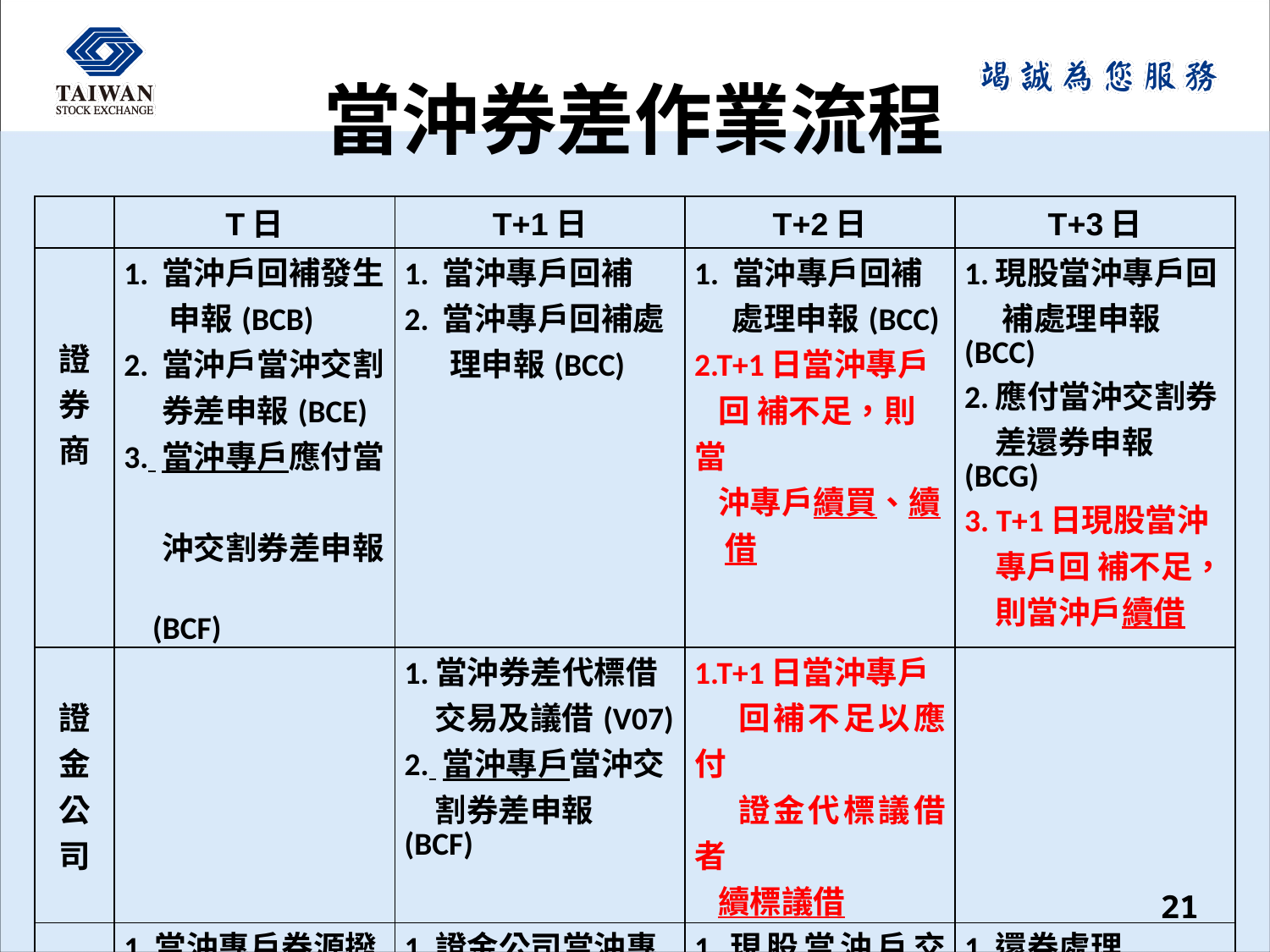

# 當沖券差作業流程
|  | T日 | T+1日 | T+2日 | T+3日 |
| --- | --- | --- | --- | --- |
| 證 券 商 | 1. 當沖戶回補發生 申報(BCB) 2. 當沖戶當沖交割 券差申報(BCE) 3. 當沖專戶應付當 沖交割券差申報 (BCF) | 1. 當沖專戶回補 2. 當沖專戶回補處 理申報(BCC) | 1. 當沖專戶回補 處理申報(BCC) 2.T+1日當沖專戶 回 補不足，則當 沖專戶續買、續 借 | 1.現股當沖專戶回 補處理申報 (BCC) 2.應付當沖交割券 差還券申報(BCG) 3. T+1日現股當沖 專戶回 補不足， 則當沖戶續借 |
| 證 金公司 |  | 1.當沖券差代標借 交易及議借(V07) 2. 當沖專戶當沖交 割券差申報 (BCF) | 1.T+1日當沖專戶 回補不足以應付 證金代標議借者 續標議借 |  |
| 集保 公司 | 1.當沖專戶券源撥 轉 2.當沖戶券源撥轉 | 1.證金公司當沖專 戶券源撥轉 | 1.現股當沖戶交割 2.T+1日證金代標 議借不足則主動 借券 | 1.還券處理 |
21